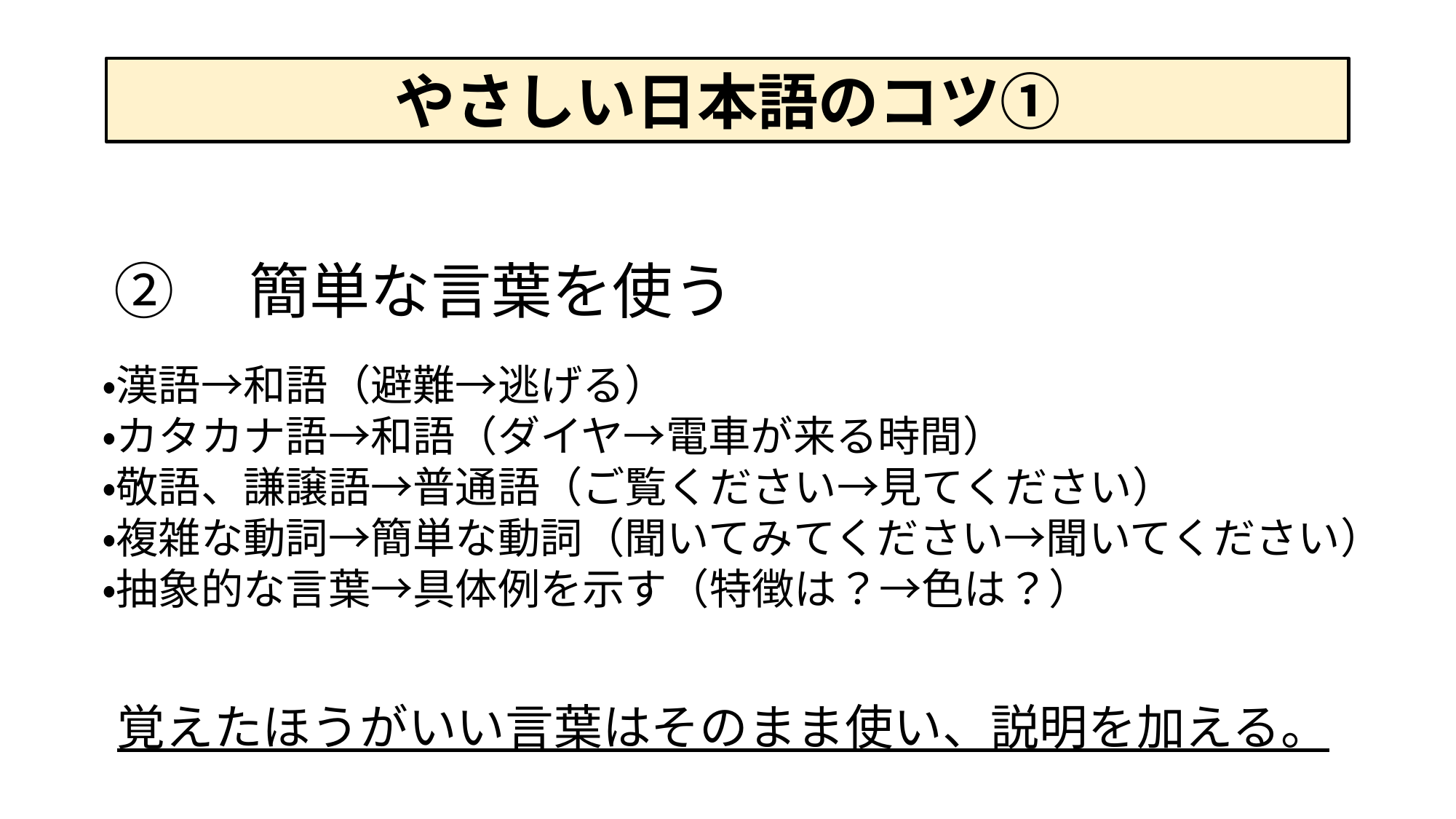

やさしい日本語のコツ①
②　簡単な言葉を使う
・漢語→和語（避難→逃げる）
・カタカナ語→和語（ダイヤ→電車が来る時間）
・敬語、謙譲語→普通語（ご覧ください→見てください）
・複雑な動詞→簡単な動詞（聞いてみてください→聞いてください）
・抽象的な言葉→具体例を示す（特徴は？→色は？）
覚えたほうがいい言葉はそのまま使い、説明を加える。